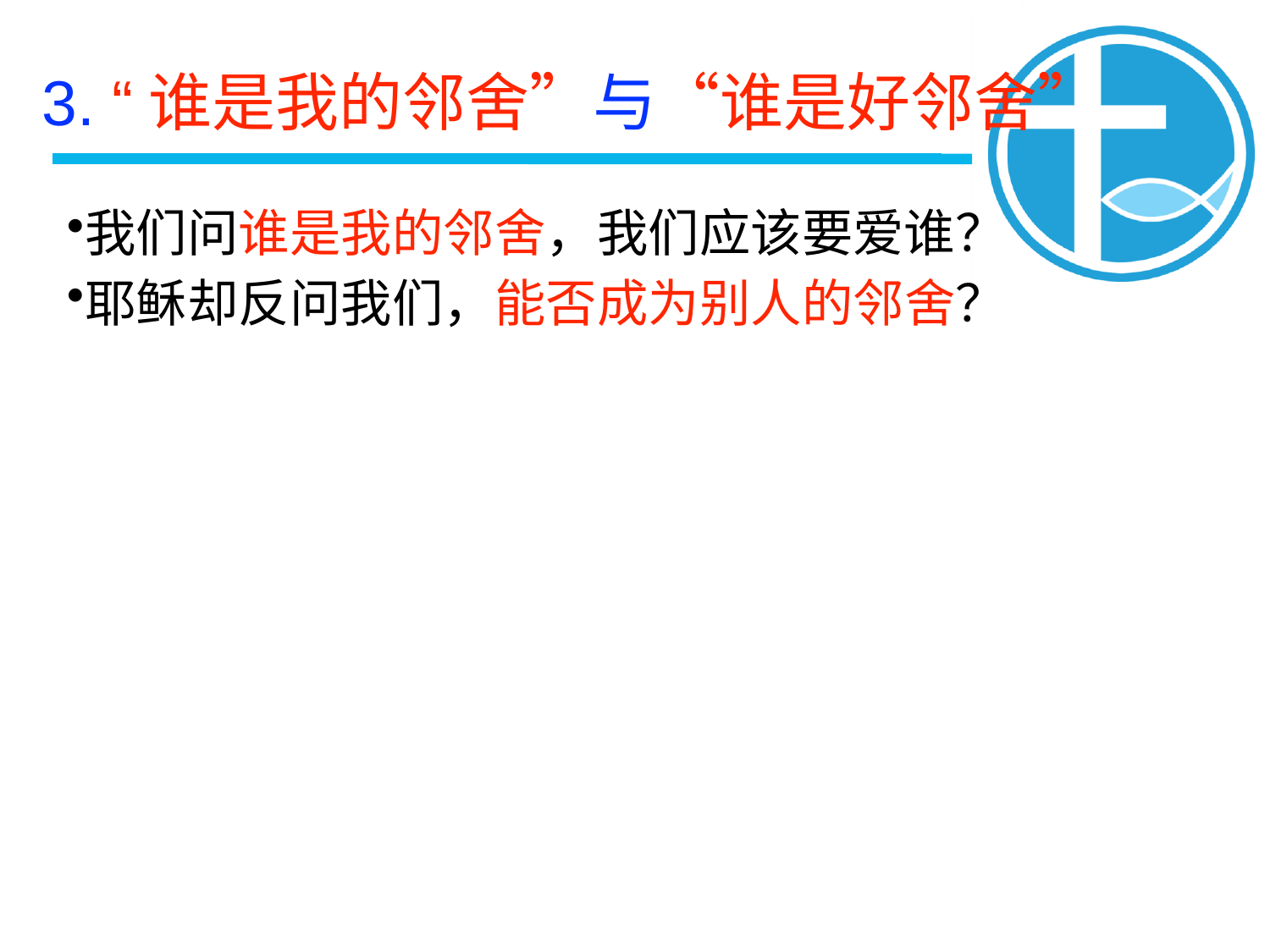

3. “谁是我的邻舍”与“谁是好邻舍”
我们问谁是我的邻舍，我们应该要爱谁？
耶稣却反问我们，能否成为别人的邻舍？